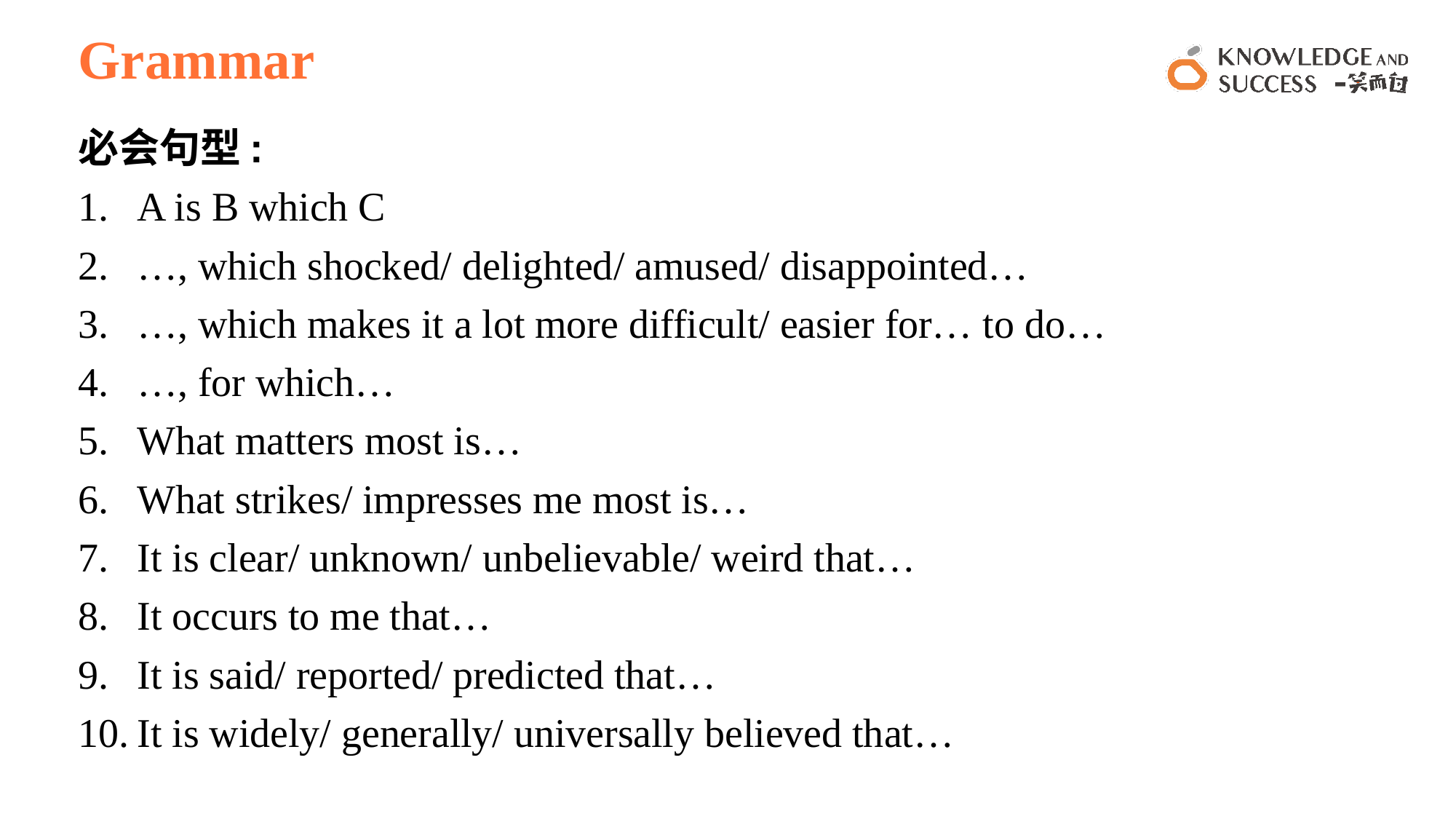

# Grammar
必会句型:
A is B which C
…, which shocked/ delighted/ amused/ disappointed…
…, which makes it a lot more difficult/ easier for… to do…
…, for which…
What matters most is…
What strikes/ impresses me most is…
It is clear/ unknown/ unbelievable/ weird that…
It occurs to me that…
It is said/ reported/ predicted that…
It is widely/ generally/ universally believed that…